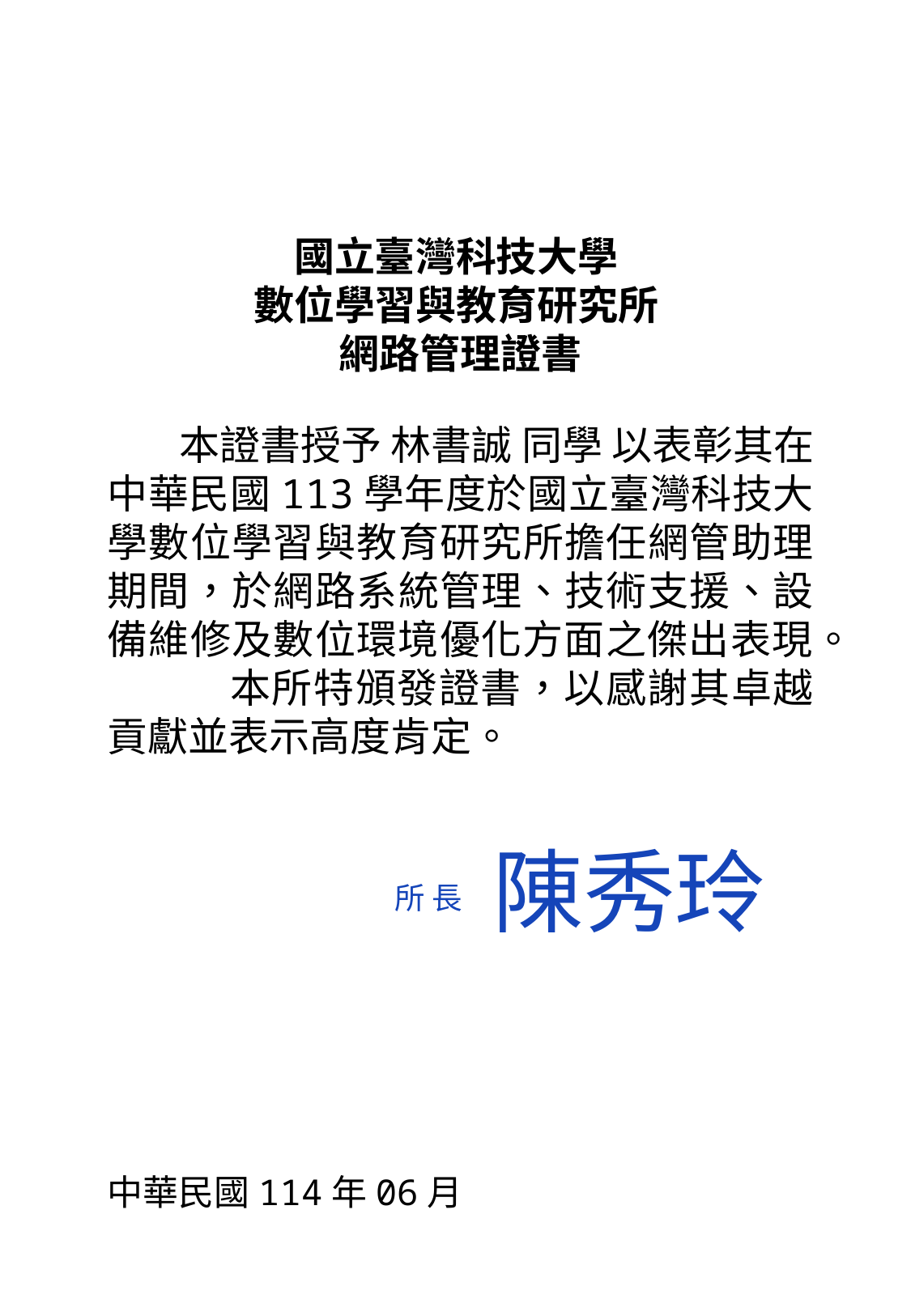

國立臺灣科技大學
數位學習與教育研究所
網路管理證書

        本證書授予 林書誠 同學 以表彰其在中華民國113學年度於國立臺灣科技大學數位學習與教育研究所擔任網管助理期間，於網路系統管理、技術支援、設備維修及數位環境優化方面之傑出表現。
	本所特頒發證書，以感謝其卓越貢獻並表示高度肯定。

中華民國114年06月
陳秀玲
所 長